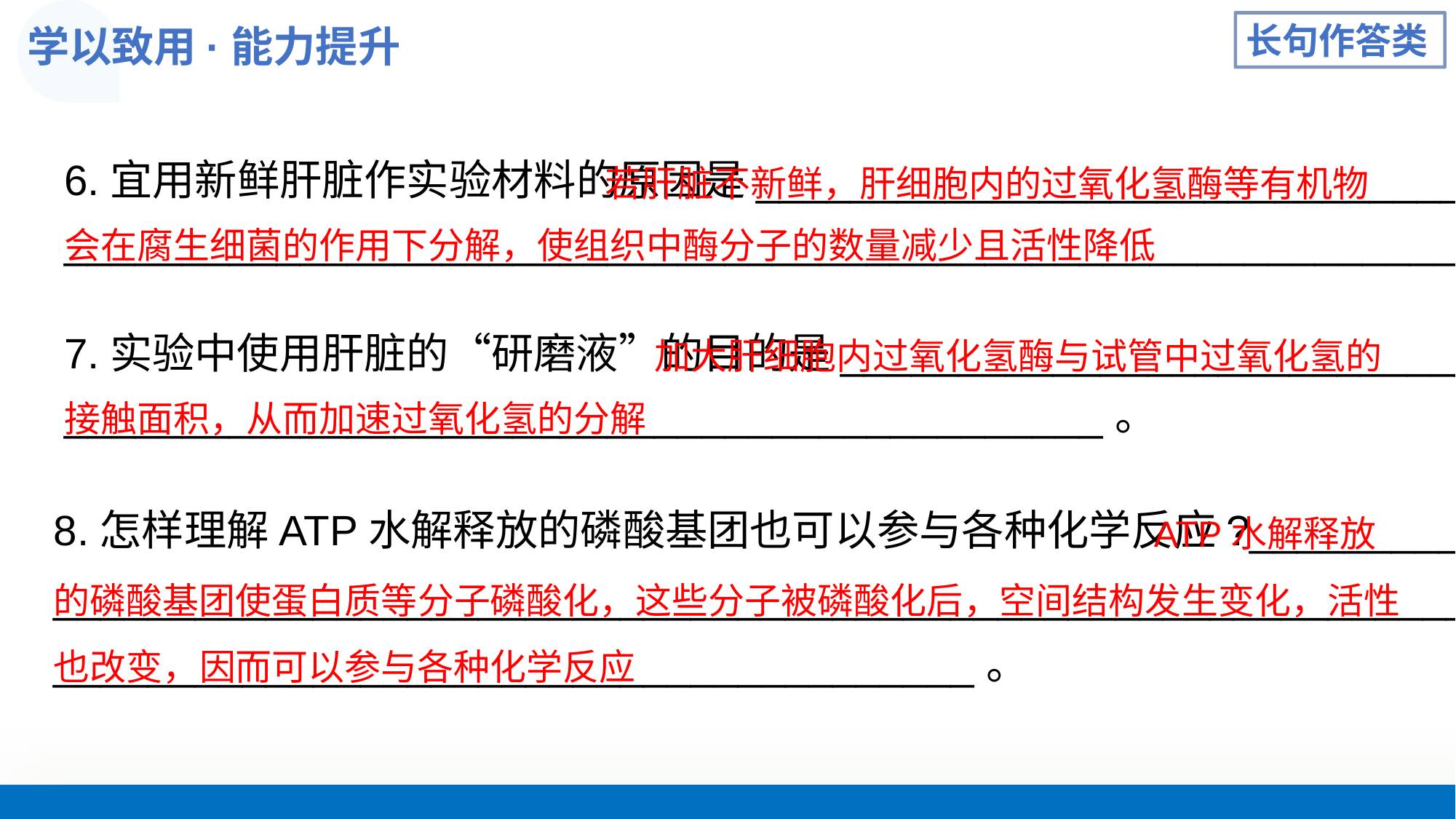

学以致用·能力提升
长句作答类
6.宜用新鲜肝脏作实验材料的原因是___________________________________
_____________________________________________________________________。
                                                                 若肝脏不新鲜，肝细胞内的过氧化氢酶等有机物会在腐生细菌的作用下分解，使组织中酶分子的数量减少且活性降低
7.实验中使用肝脏的“研磨液”的目的是______________________________
____________________________________________。
                                                                       加大肝细胞内过氧化氢酶与试管中过氧化氢的接触面积，从而加速过氧化氢的分解
8.怎样理解ATP水解释放的磷酸基团也可以参与各种化学反应?__________
______________________________________________________________________
_______________________________________。
                                                                                                            ATP水解释放的磷酸基团使蛋白质等分子磷酸化，这些分子被磷酸化后，空间结构发生变化，活性也改变，因而可以参与各种化学反应